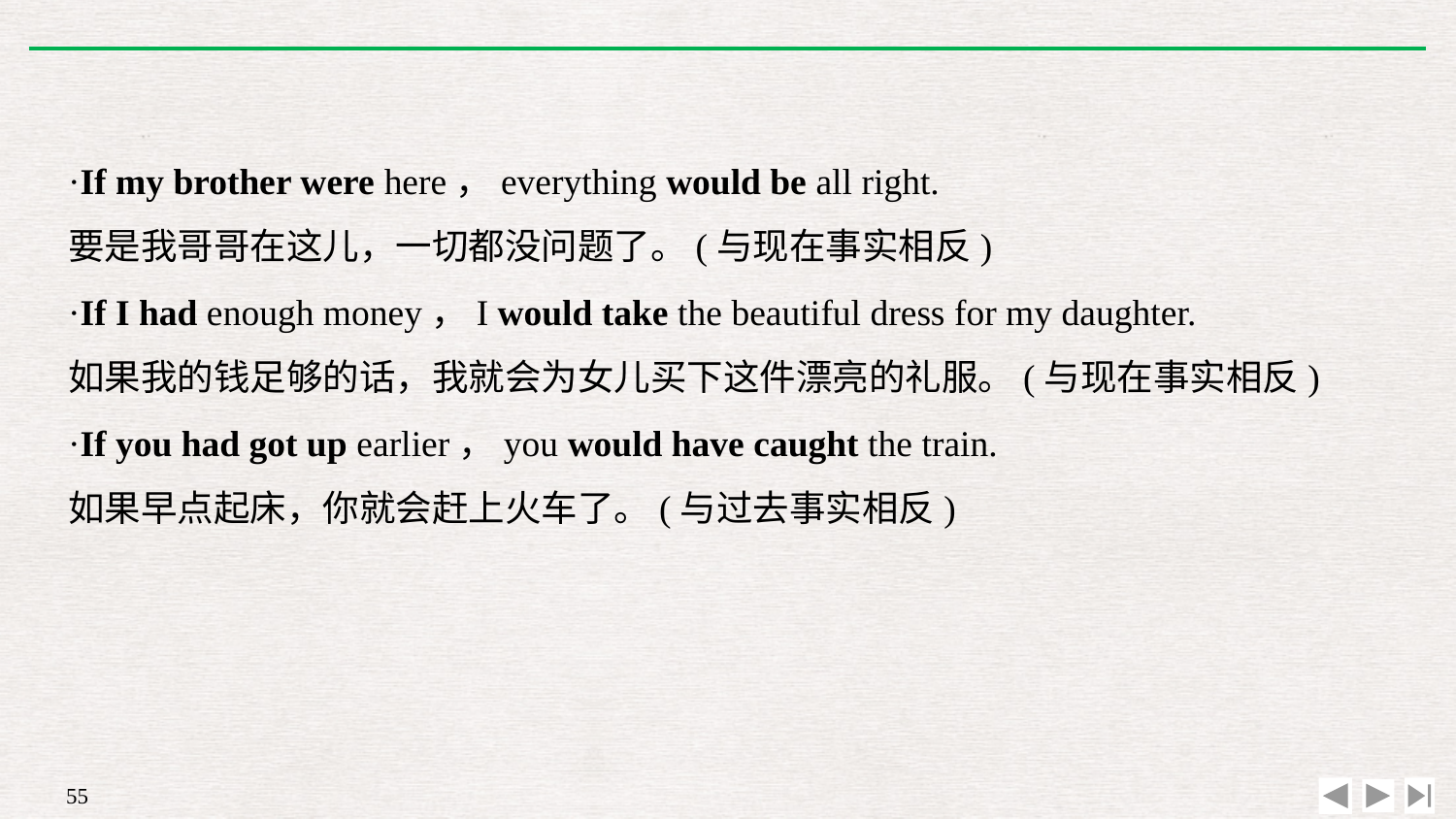

·If my brother were here，everything would be all right.
要是我哥哥在这儿，一切都没问题了。(与现在事实相反)
·If I had enough money，I would take the beautiful dress for my daughter.
如果我的钱足够的话，我就会为女儿买下这件漂亮的礼服。(与现在事实相反)
·If you had got up earlier，you would have caught the train.
如果早点起床，你就会赶上火车了。(与过去事实相反)